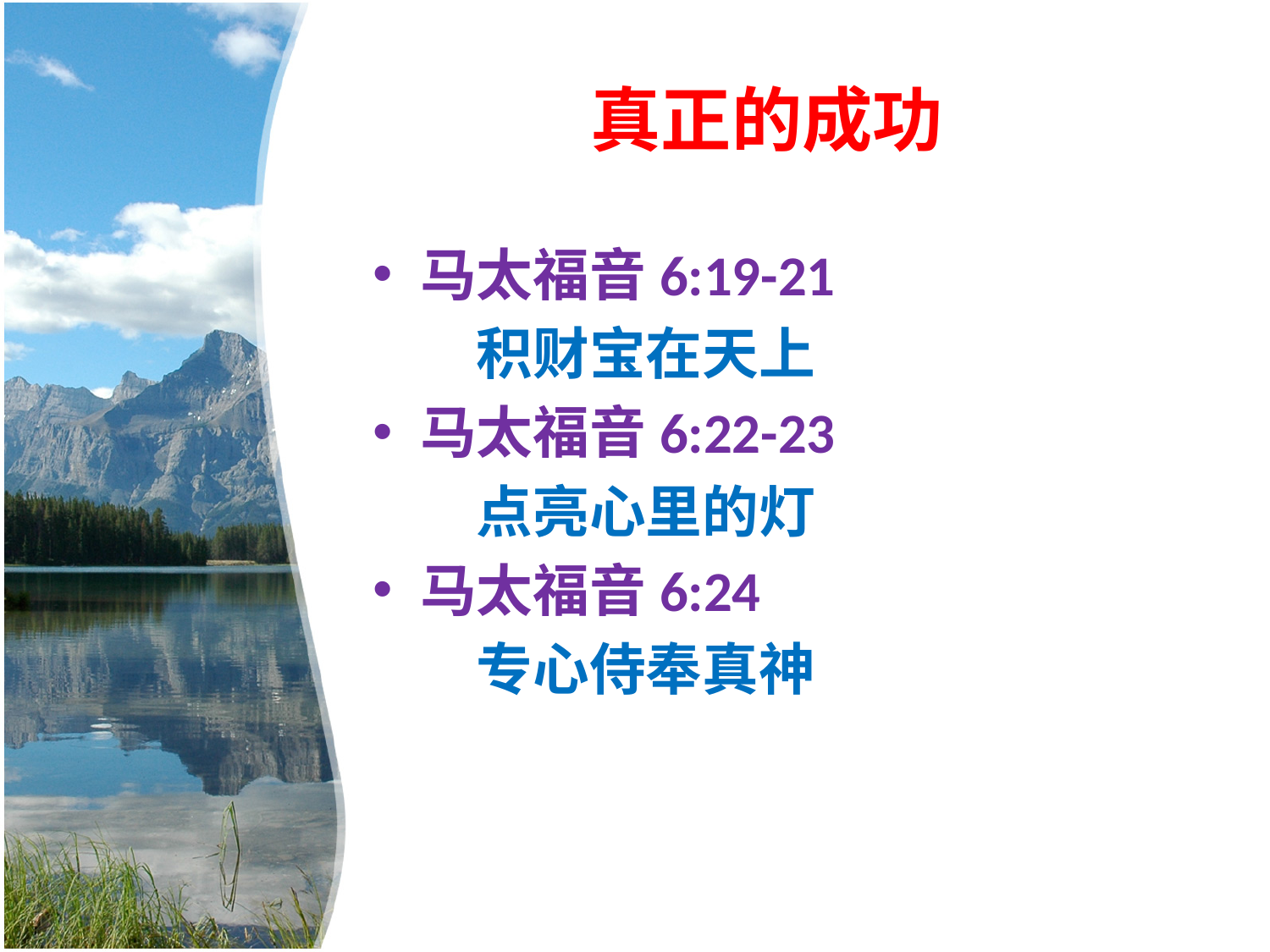

# 真正的成功
马太福音6:19-21
       积财宝在天上
马太福音6:22-23
       点亮心里的灯
马太福音6:24
       专心侍奉真神